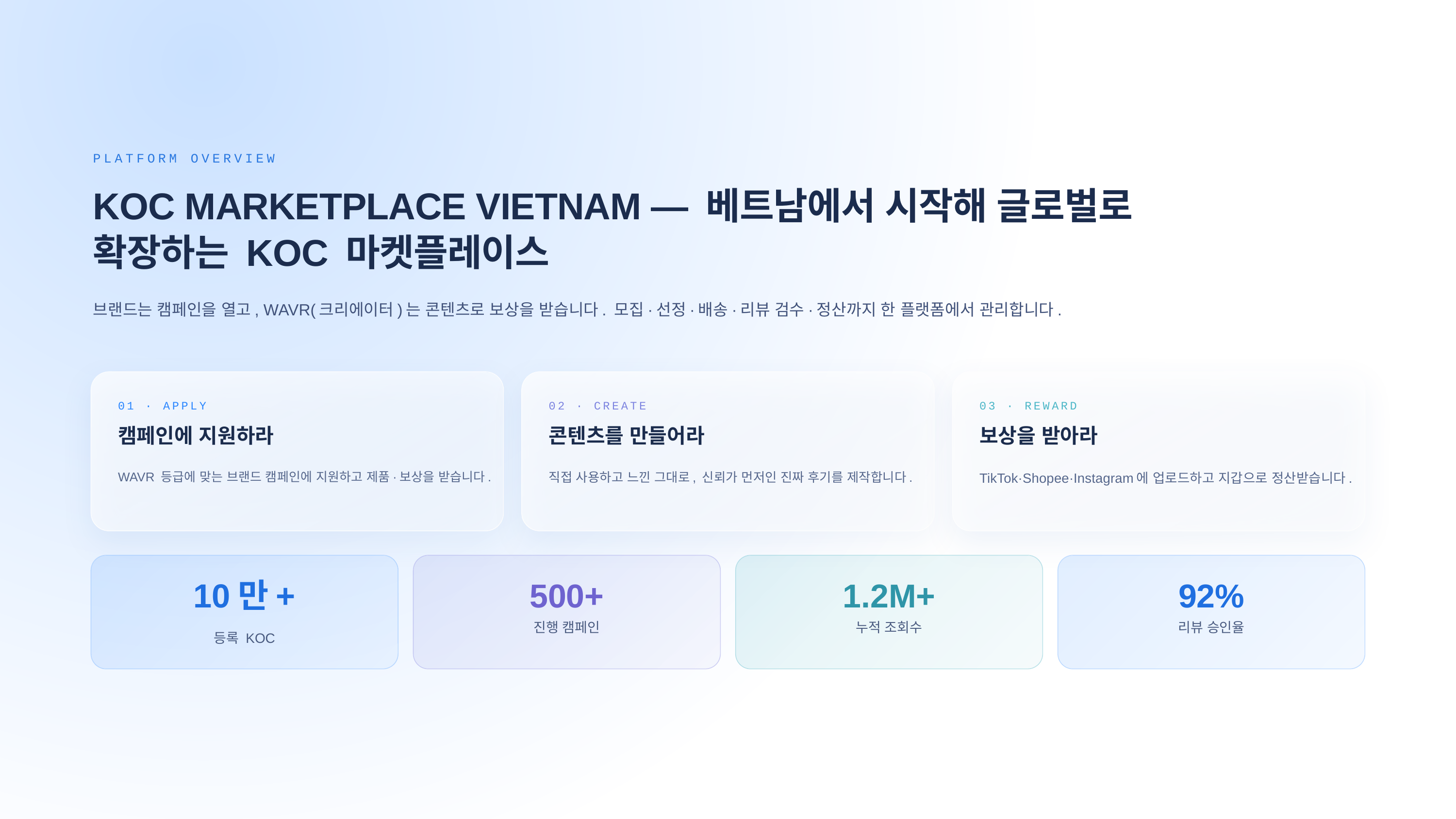

PLATFORM OVERVIEW
KOC MARKETPLACE VIETNAM — 베트남에서 시작해 글로벌로 확장하는 KOC 마켓플레이스
브랜드는 캠페인을 열고, WAVR(크리에이터)는 콘텐츠로 보상을 받습니다. 모집·선정·배송·리뷰 검수·정산까지 한 플랫폼에서 관리합니다.

01 · APPLY
02 · CREATE
03 · REWARD
캠페인에 지원하라
콘텐츠를 만들어라
보상을 받아라
WAVR 등급에 맞는 브랜드 캠페인에 지원하고 제품·보상을 받습니다.
직접 사용하고 느낀 그대로, 신뢰가 먼저인 진짜 후기를 제작합니다.
TikTok·Shopee·Instagram에 업로드하고 지갑으로 정산받습니다.

10만+
500+
1.2M+
92%
진행 캠페인
누적 조회수
리뷰 승인율
등록 KOC